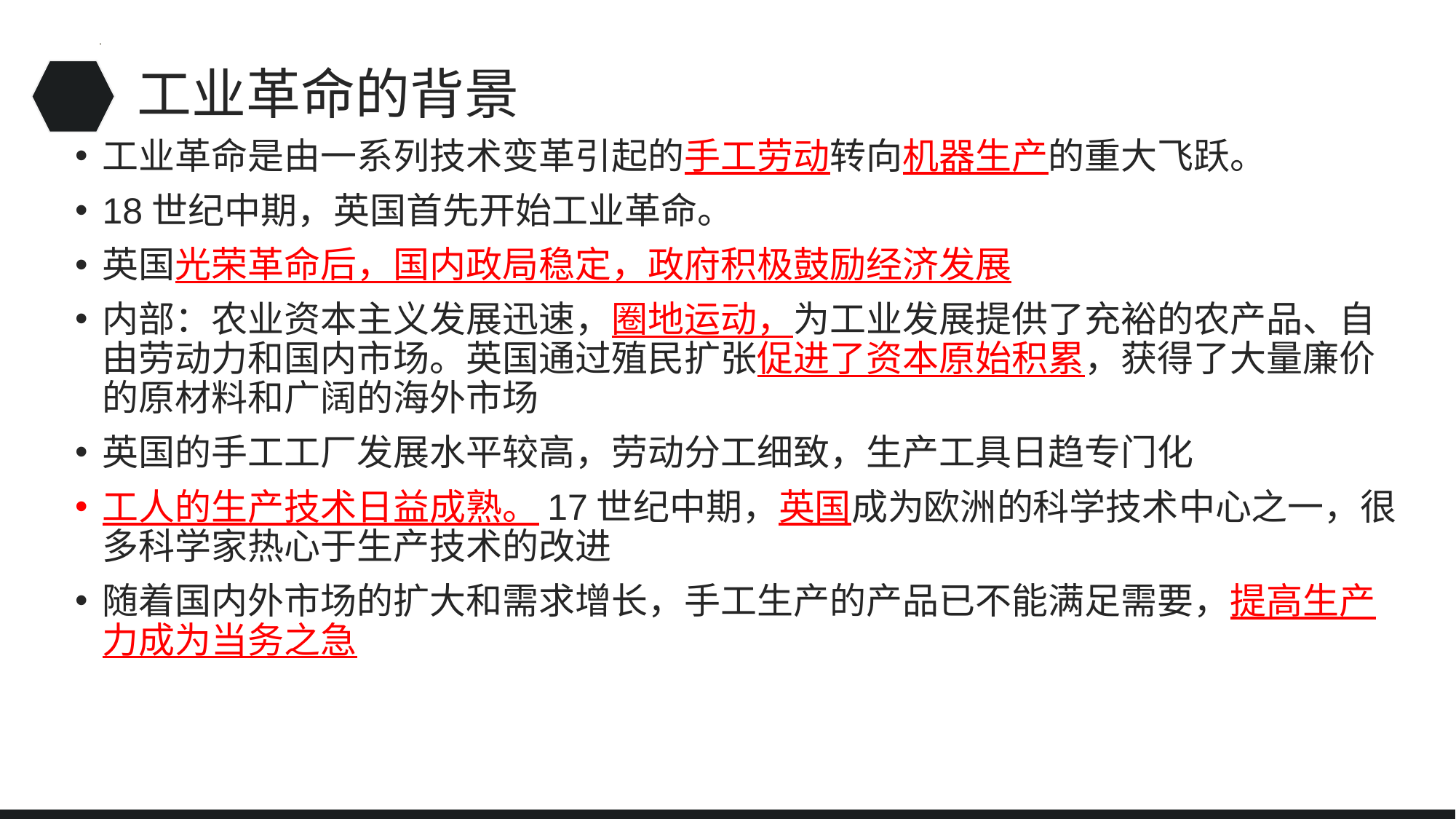

# 工业革命的背景
工业革命是由一系列技术变革引起的手工劳动转向机器生产的重大飞跃。
18世纪中期，英国首先开始工业革命。
英国光荣革命后，国内政局稳定，政府积极鼓励经济发展
内部：农业资本主义发展迅速，圈地运动，为工业发展提供了充裕的农产品、自由劳动力和国内市场。英国通过殖民扩张促进了资本原始积累，获得了大量廉价的原材料和广阔的海外市场
英国的手工工厂发展水平较高，劳动分工细致，生产工具日趋专门化
工人的生产技术日益成熟。17世纪中期，英国成为欧洲的科学技术中心之一，很多科学家热心于生产技术的改进
随着国内外市场的扩大和需求增长，手工生产的产品已不能满足需要，提高生产力成为当务之急